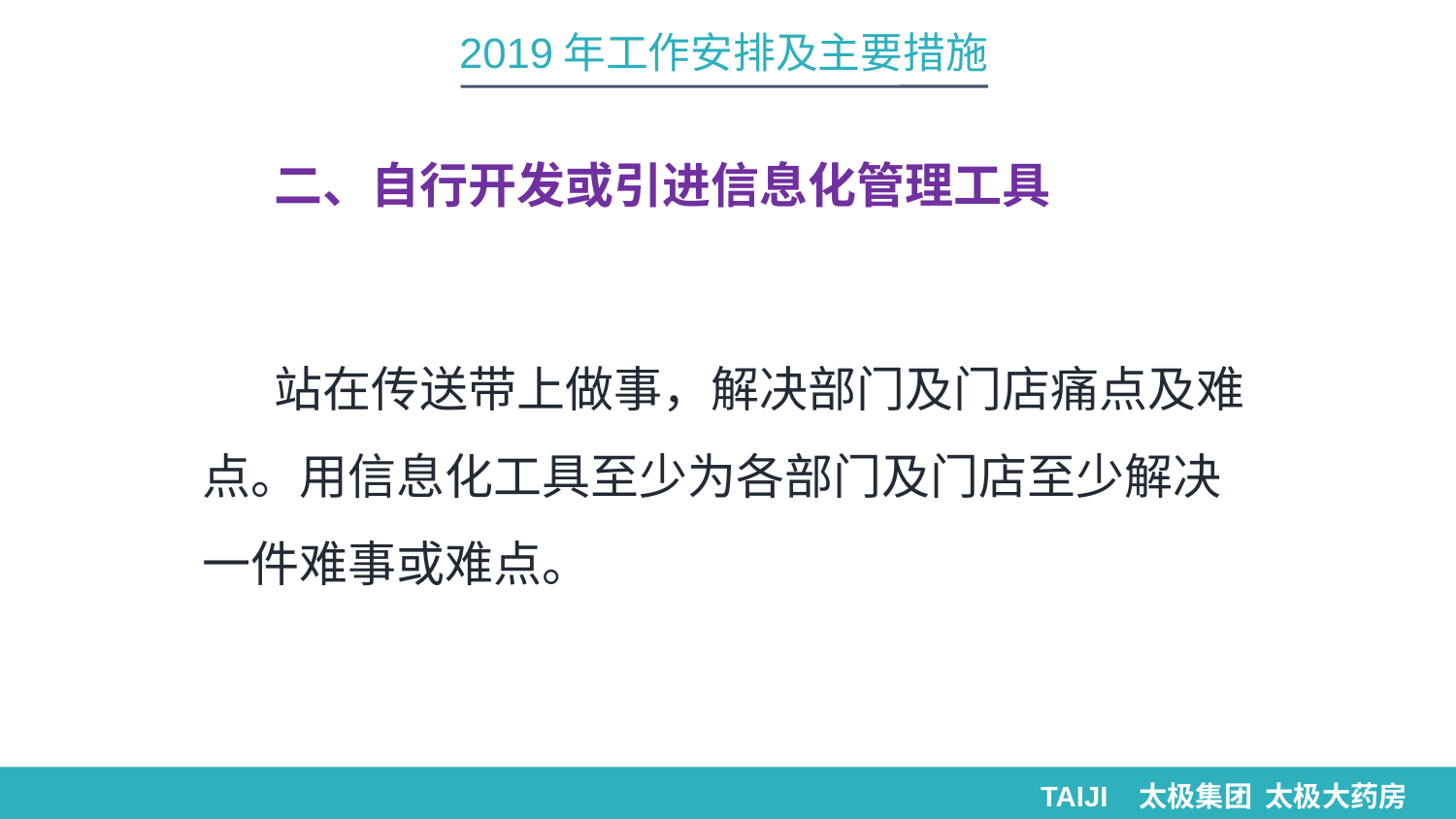

2019年工作安排及主要措施
二、自行开发或引进信息化管理工具

站在传送带上做事，解决部门及门店痛点及难点。用信息化工具至少为各部门及门店至少解决一件难事或难点。

TAIJI   太极集团  太极大药房